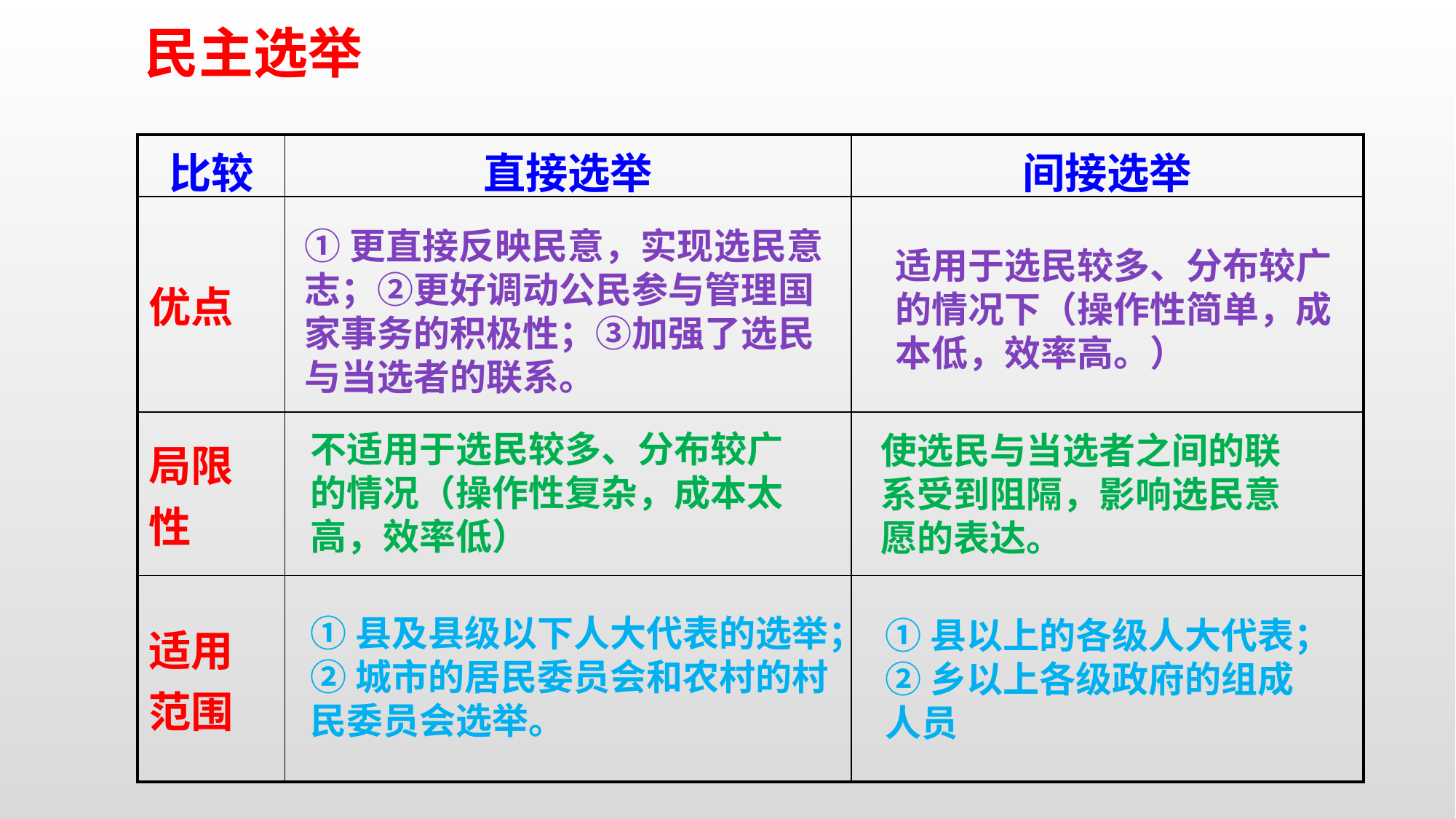

民主选举
| 比较 | 直接选举 | 间接选举 |
| --- | --- | --- |
| 优点 |  |  |
| 局限性 |  |  |
| 适用范围 |  |  |
①更直接反映民意，实现选民意志；②更好调动公民参与管理国家事务的积极性；③加强了选民与当选者的联系。
适用于选民较多、分布较广的情况下（操作性简单，成本低，效率高。）
不适用于选民较多、分布较广的情况（操作性复杂，成本太高，效率低）
使选民与当选者之间的联系受到阻隔，影响选民意愿的表达。
①县及县级以下人大代表的选举；
②城市的居民委员会和农村的村民委员会选举。
①县以上的各级人大代表；
②乡以上各级政府的组成人员